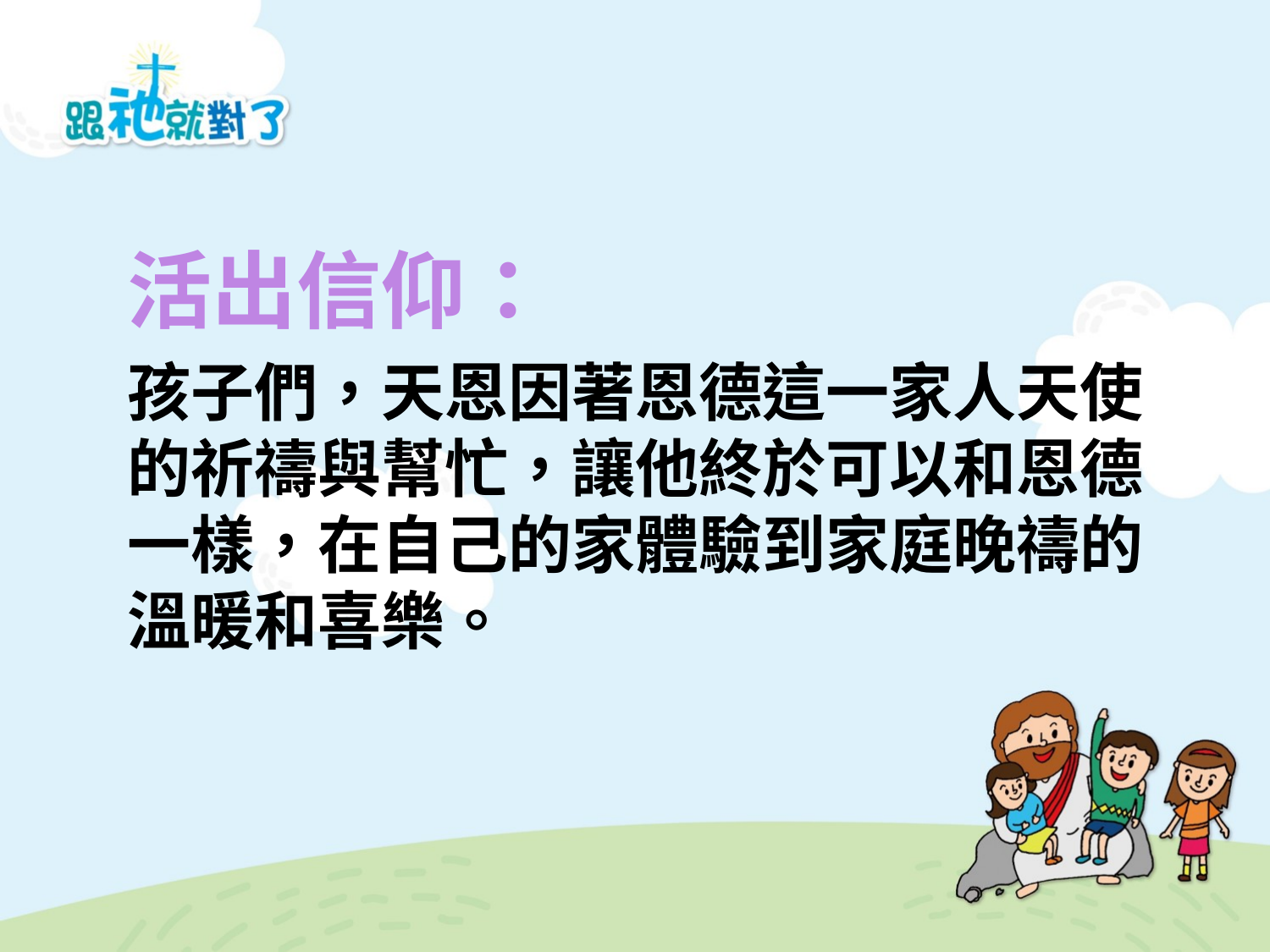

活出信仰：
孩子們，天恩因著恩德這一家人天使的祈禱與幫忙，讓他終於可以和恩德一樣，在自己的家體驗到家庭晚禱的溫暖和喜樂。